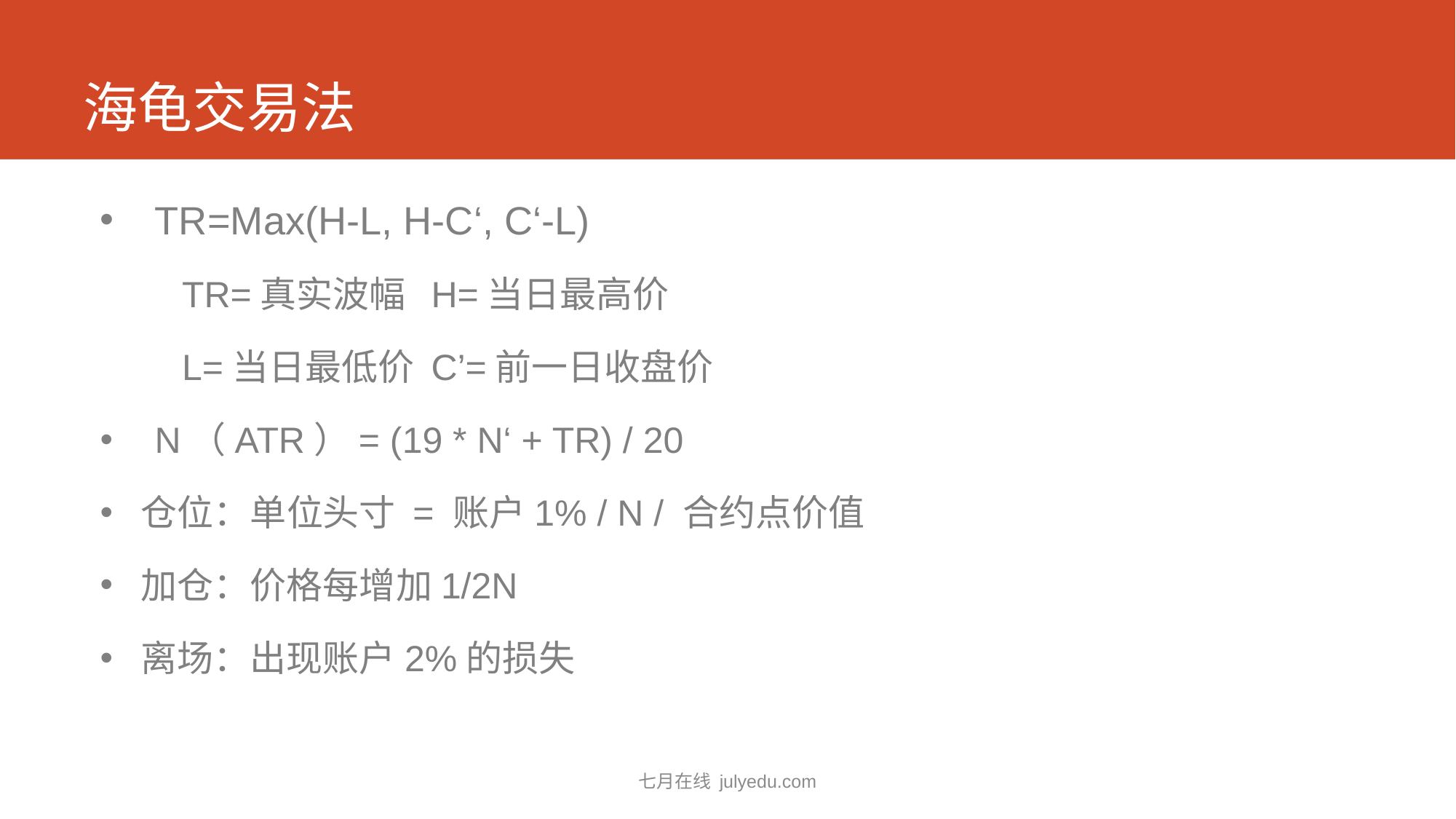

# 海龟交易法
TR=Max(H-L, H-C‘, C‘-L)
TR=真实波幅  H=当日最高价
L=当日最低价 C’=前一日收盘价
N（ATR）= (19 * N‘ + TR) / 20
仓位：单位头寸 = 账户1% / N / 合约点价值
加仓：价格每增加1/2N
离场：出现账户2%的损失

七月在线 julyedu.com